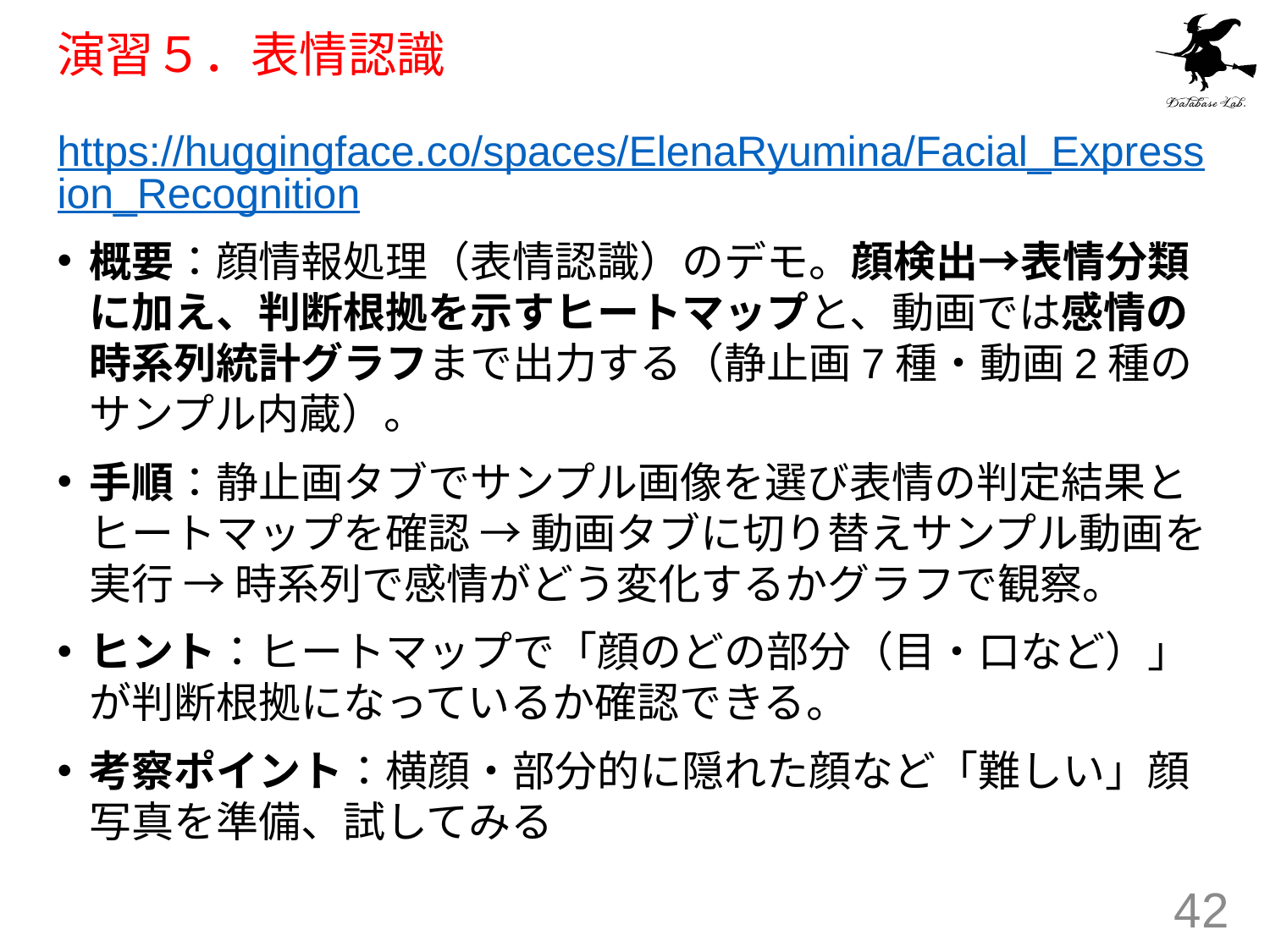

# 演習５．表情認識
https://huggingface.co/spaces/ElenaRyumina/Facial_Expression_Recognition
概要：顔情報処理（表情認識）のデモ。顔検出→表情分類に加え、判断根拠を示すヒートマップと、動画では感情の時系列統計グラフまで出力する（静止画7種・動画2種のサンプル内蔵）。
手順：静止画タブでサンプル画像を選び表情の判定結果とヒートマップを確認 → 動画タブに切り替えサンプル動画を実行 → 時系列で感情がどう変化するかグラフで観察。
ヒント：ヒートマップで「顔のどの部分（目・口など）」が判断根拠になっているか確認できる。
考察ポイント：横顔・部分的に隠れた顔など「難しい」顔写真を準備、試してみる
42